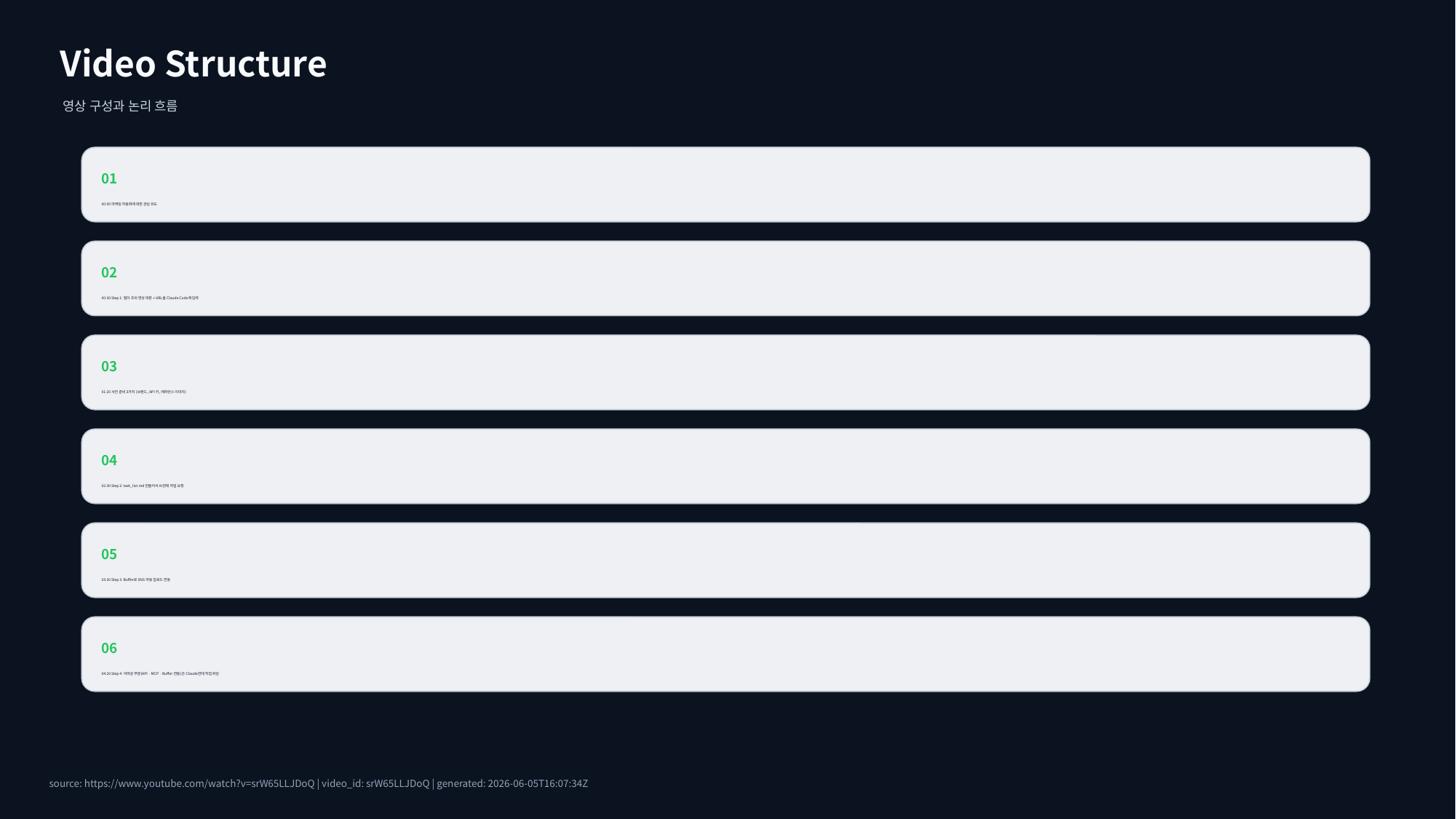

Video Structure
영상 구성과 논리 흐름

01
00:00 마케팅 자동화에 대한 관심 유도

02
00:30 Step 1: 빌더 조쉬 영상 대본 + URL을 Claude Code에 입력

03
01:20 사전 준비 3가지 (브랜드, API 키, 레퍼런스 이미지)

04
02:30 Step 2: task_list.md 만들어서 AI한테 작업 요청

05
03:30 Step 3: Buffer로 SNS 자동 업로드 연동

06
04:20 Step 4: 어려운 부분(API · MCP · Buffer 연동)은 Claude한테 직접 위임
source: https://www.youtube.com/watch?v=srW65LLJDoQ | video_id: srW65LLJDoQ | generated: 2026-06-05T16:07:34Z